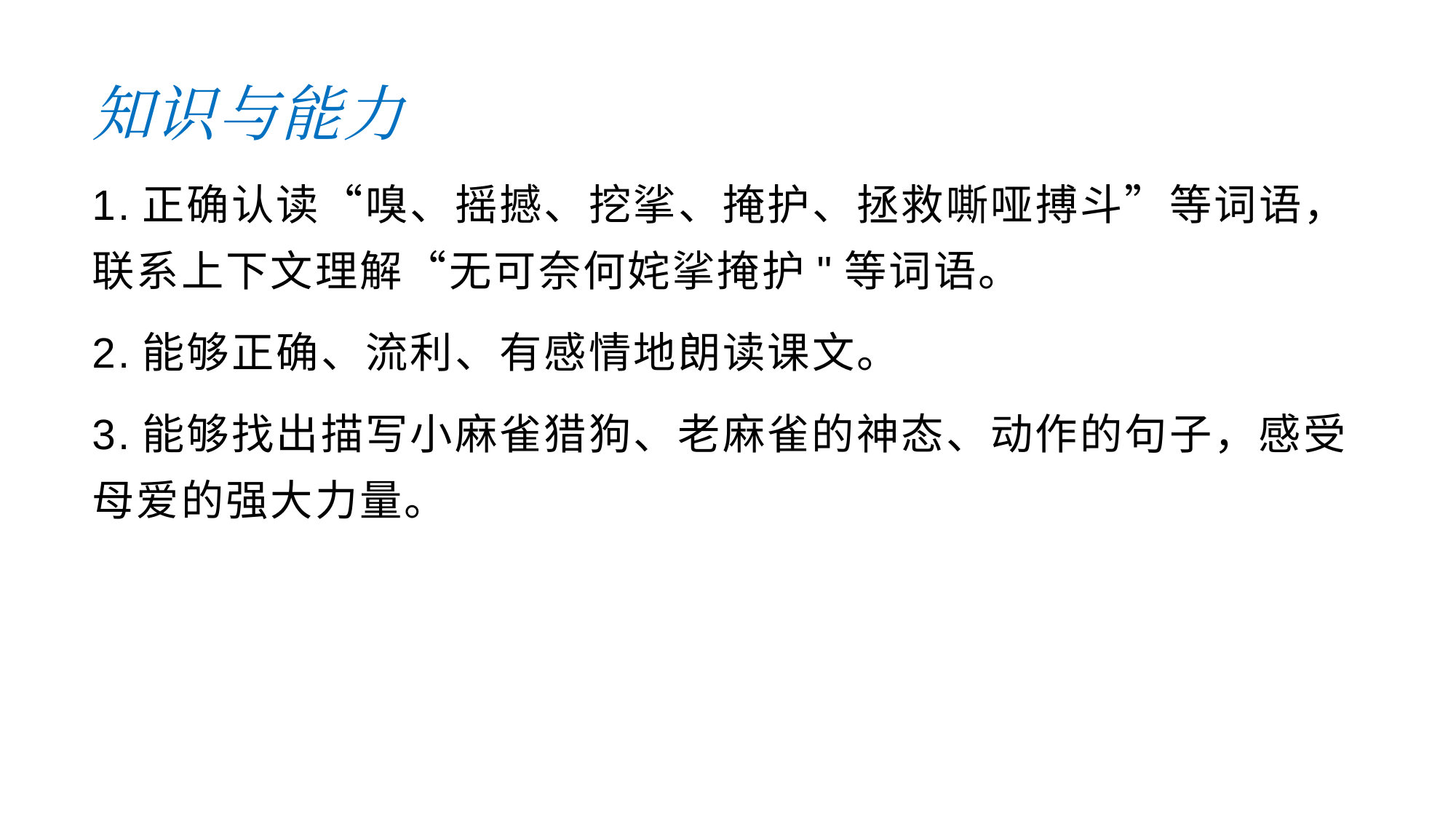

#
知识与能力
1.正确认读“嗅、摇撼、挖挲、掩护、拯救嘶哑搏斗”等词语，联系上下文理解“无可奈何姹挲掩护"等词语。
2.能够正确、流利、有感情地朗读课文。
3.能够找出描写小麻雀猎狗、老麻雀的神态、动作的句子，感受母爱的强大力量。